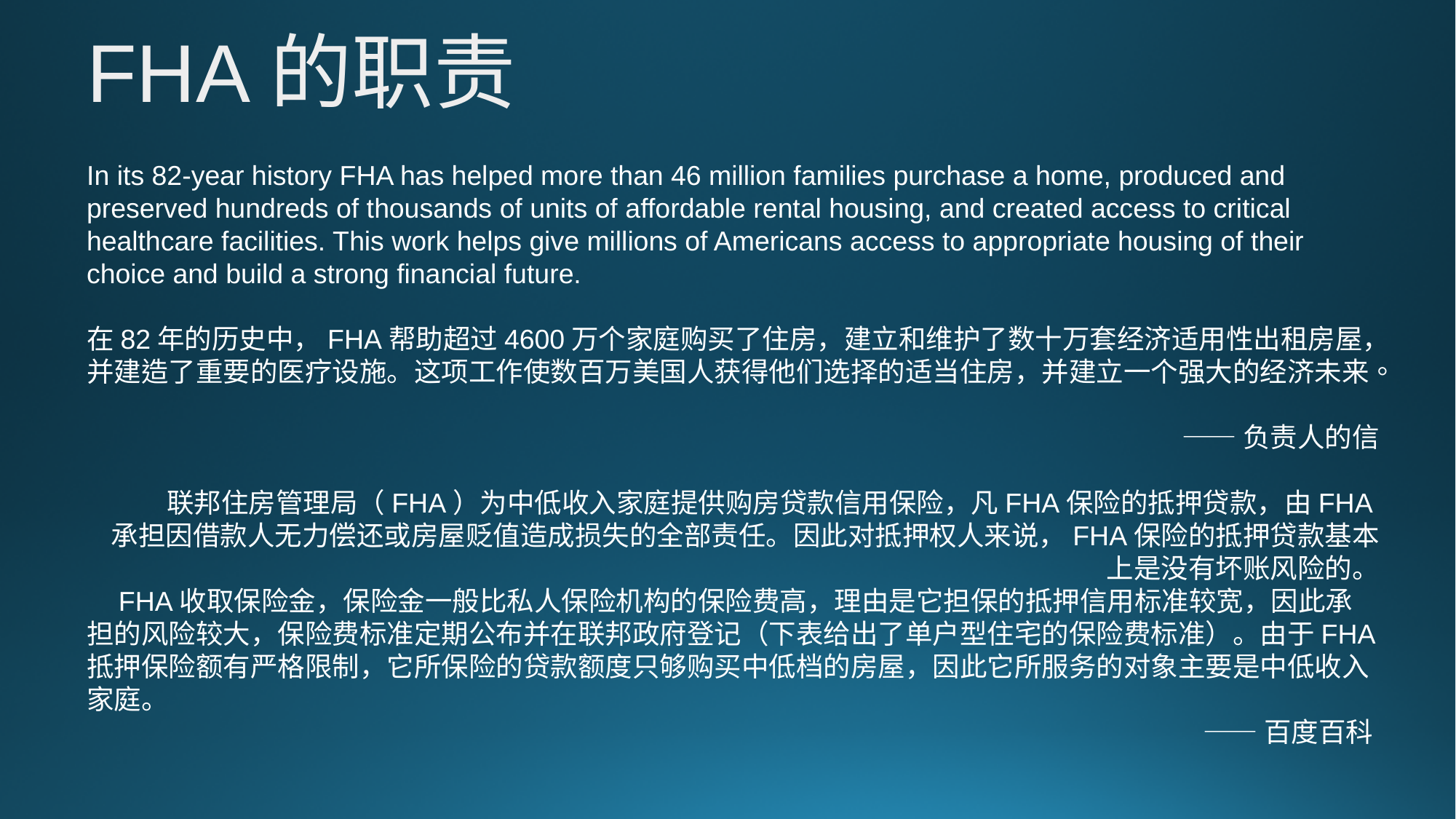

FHA的职责
In its 82-year history FHA has helped more than 46 million families purchase a home, produced and preserved hundreds of thousands of units of affordable rental housing, and created access to critical healthcare facilities. This work helps give millions of Americans access to appropriate housing of their choice and build a strong financial future.

在82年的历史中，FHA帮助超过4600万个家庭购买了住房，建立和维护了数十万套经济适用性出租房屋，并建造了重要的医疗设施。这项工作使数百万美国人获得他们选择的适当住房，并建立一个强大的经济未来。

——负责人的信

联邦住房管理局（FHA）为中低收入家庭提供购房贷款信用保险，凡FHA保险的抵押贷款，由FHA承担因借款人无力偿还或房屋贬值造成损失的全部责任。因此对抵押权人来说，FHA保险的抵押贷款基本上是没有坏账风险的。
FHA收取保险金，保险金一般比私人保险机构的保险费高，理由是它担保的抵押信用标准较宽，因此承担的风险较大，保险费标准定期公布并在联邦政府登记（下表给出了单户型住宅的保险费标准）。由于FHA抵押保险额有严格限制，它所保险的贷款额度只够购买中低档的房屋，因此它所服务的对象主要是中低收入家庭。
——百度百科